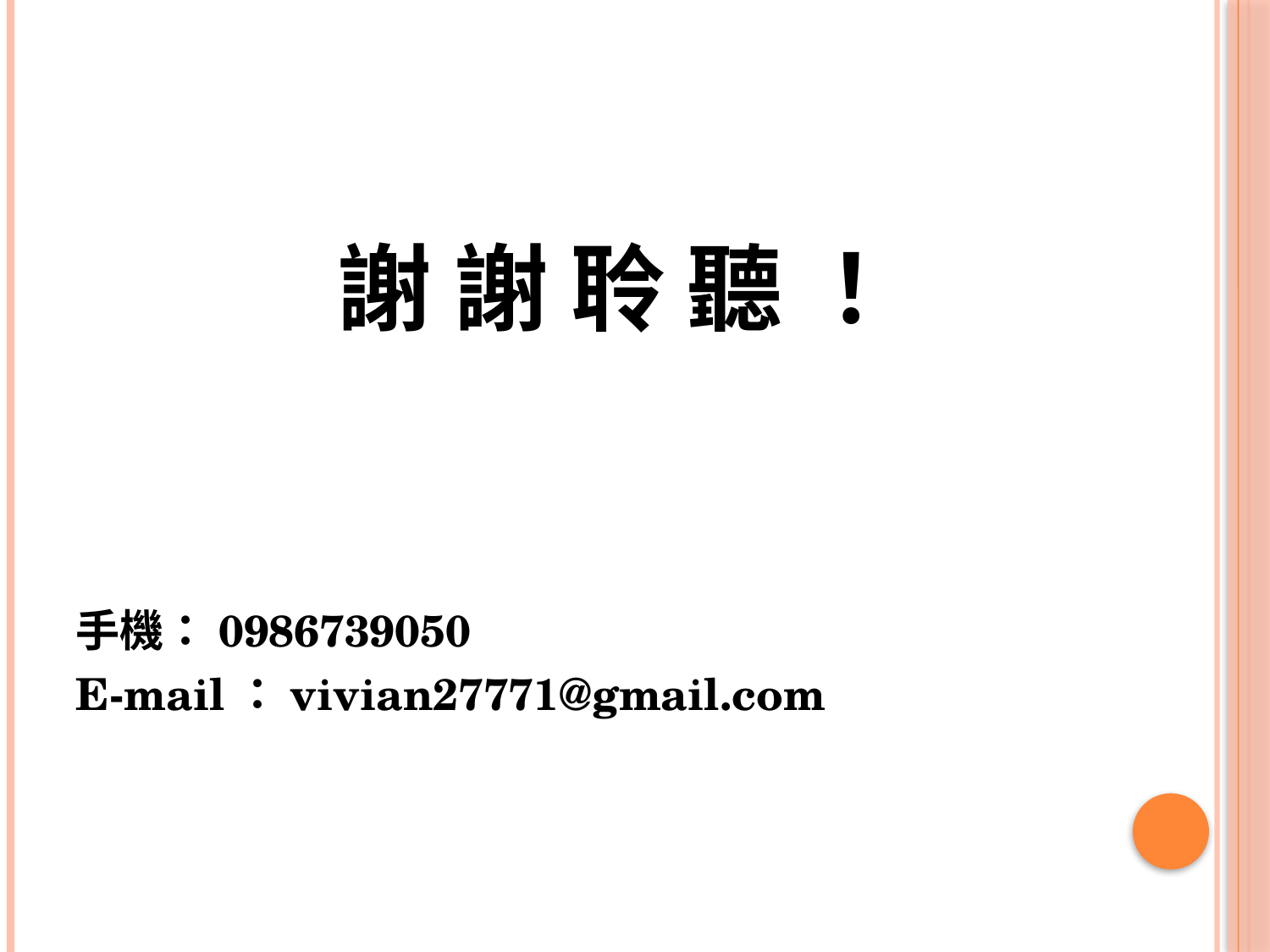

#
           謝 謝 聆 聽 ！

手機：0986739050
E-mail：vivian27771@gmail.com